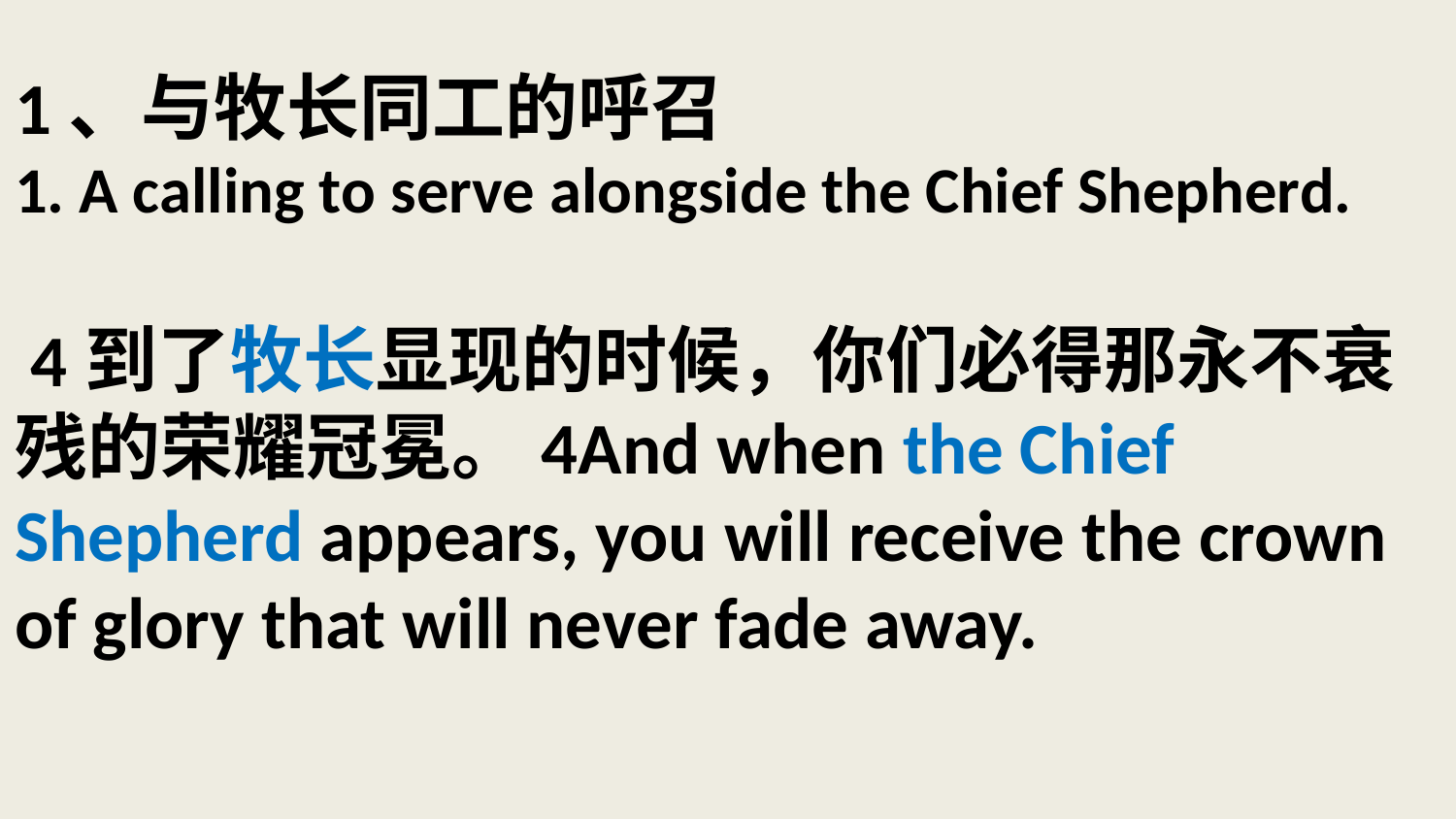

# 1、与牧长同工的呼召 1. A calling to serve alongside the Chief Shepherd. 4到了牧长显现的时候，你们必得那永不衰残的荣耀冠冕。4And when the Chief Shepherd appears, you will receive the crown of glory that will never fade away.